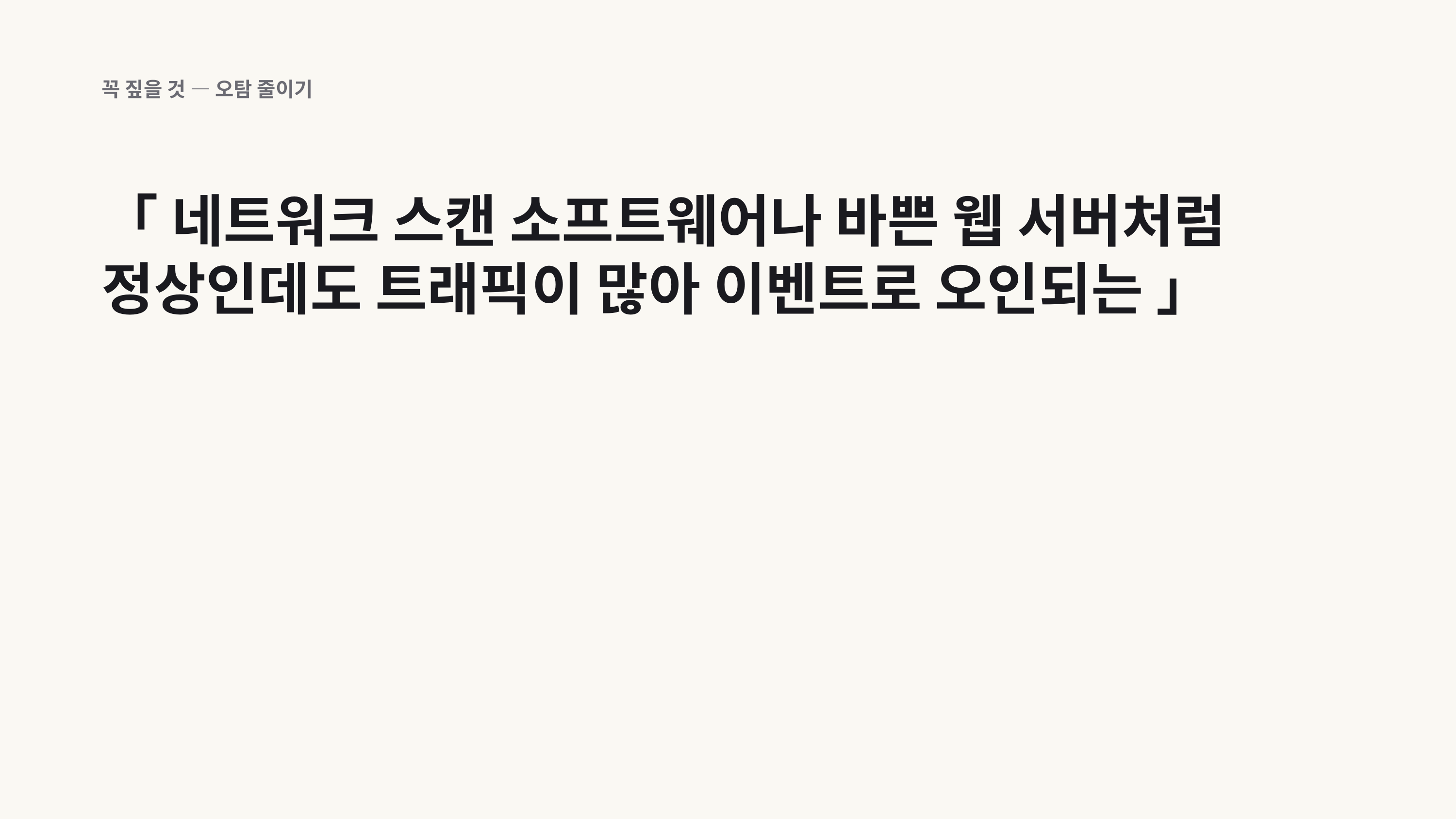

꼭 짚을 것 — 오탐 줄이기
「 네트워크 스캔 소프트웨어나 바쁜 웹 서버처럼 정상인데도 트래픽이 많아 이벤트로 오인되는 」